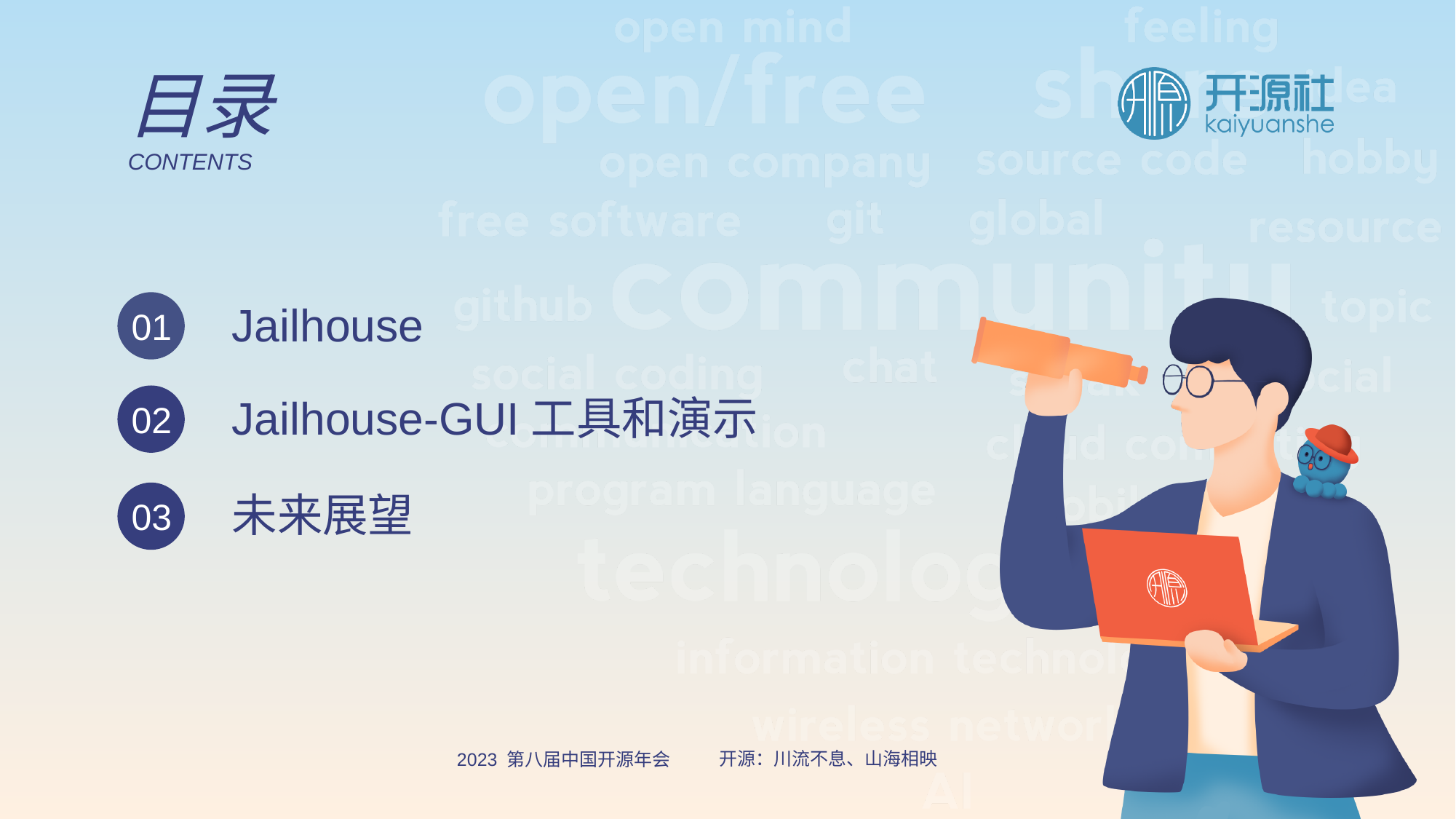

目录
CONTENTS

Jailhouse
01

Jailhouse-GUI工具和演示
02

未来展望
03